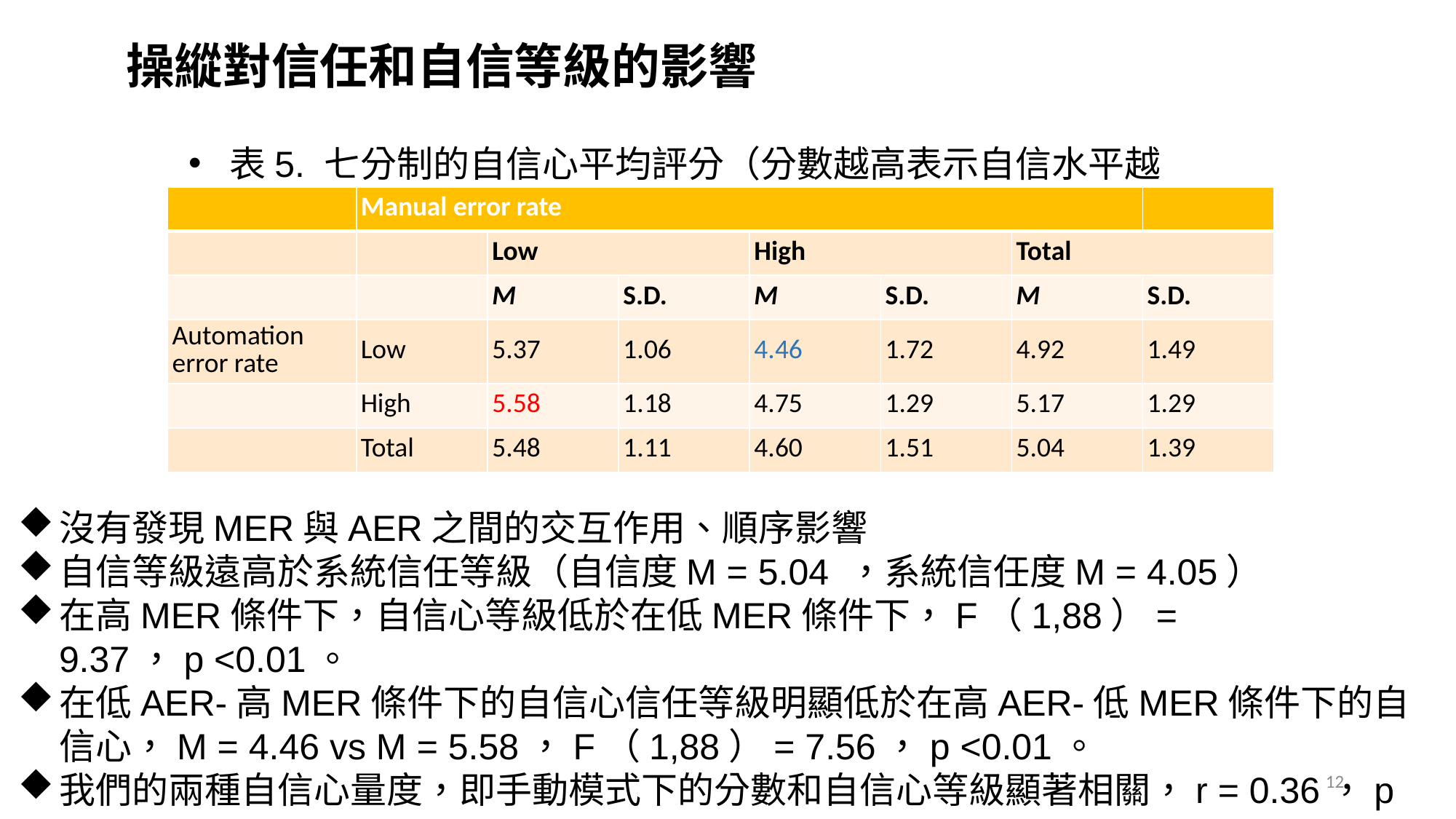

# 操縱對信任和自信等級的影響
表5. 七分制的自信心平均評分（分數越高表示自信水平越高）
|  | Manual error rate |  |  |  |  |  |  |
| --- | --- | --- | --- | --- | --- | --- | --- |
|  |  | Low |  | High |  | Total |  |
|  |  | M | s.d. | M | s.d. | M | s.d. |
| Automation error rate | Low | 5.37 | 1.06 | 4.46 | 1.72 | 4.92 | 1.49 |
|  | High | 5.58 | 1.18 | 4.75 | 1.29 | 5.17 | 1.29 |
|  | Total | 5.48 | 1.11 | 4.60 | 1.51 | 5.04 | 1.39 |
沒有發現MER與AER之間的交互作用、順序影響
自信等級遠高於系統信任等級（自信度M = 5.04 ，系統信任度M = 4.05）
在高MER條件下，自信心等級低於在低MER條件下，F（1,88）= 9.37，p <0.01。
在低AER-高MER條件下的自信心信任等級明顯低於在高AER-低MER條件下的自信心，M = 4.46 vs M = 5.58，F（1,88）= 7.56，p <0.01。
我們的兩種自信心量度，即手動模式下的分數和自信心等級顯著相關，r = 0.36，p <0.01。
12